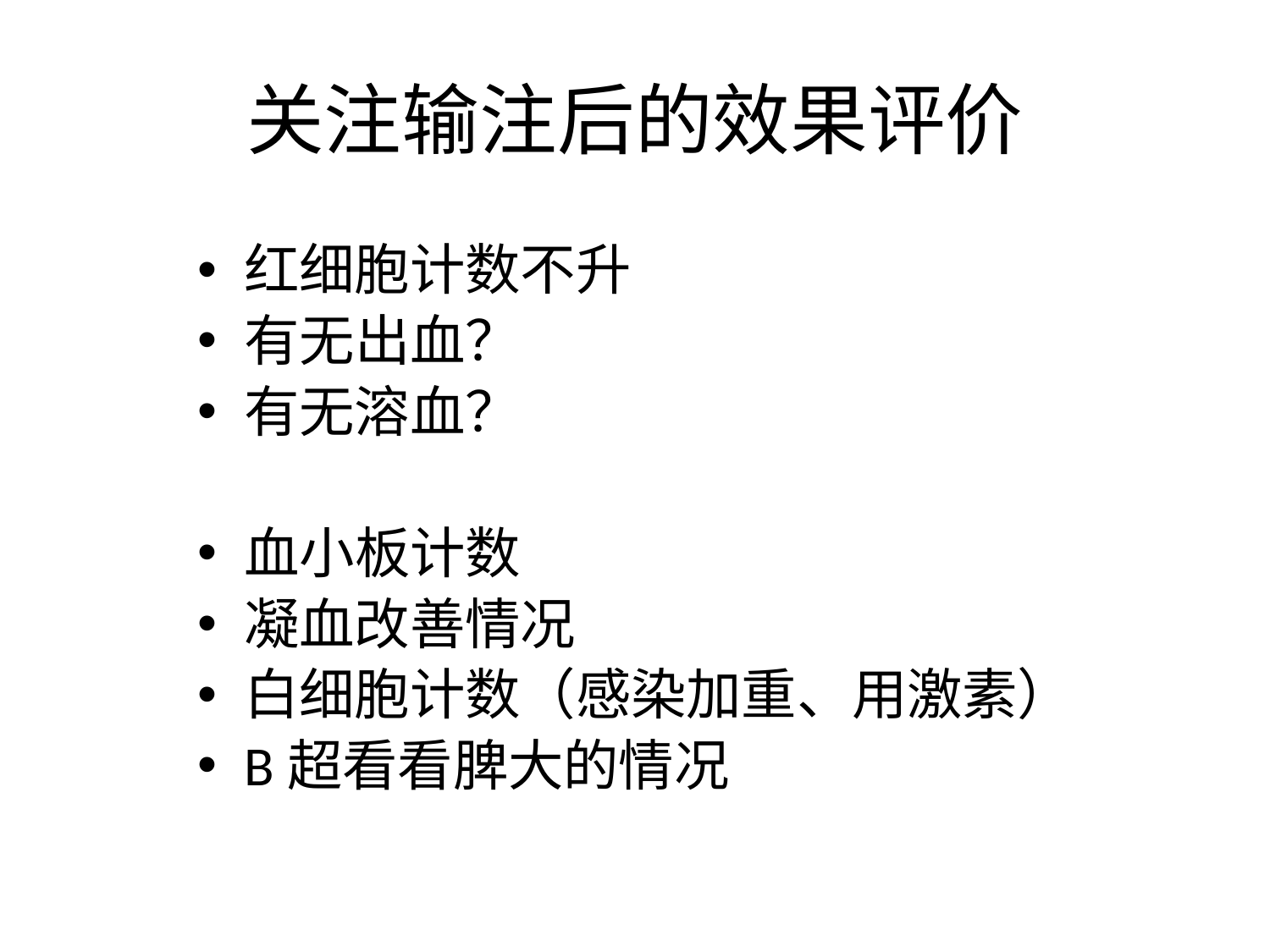

# 关注输注后的效果评价
红细胞计数不升
有无出血？
有无溶血？

血小板计数
凝血改善情况
白细胞计数（感染加重、用激素）
B超看看脾大的情况